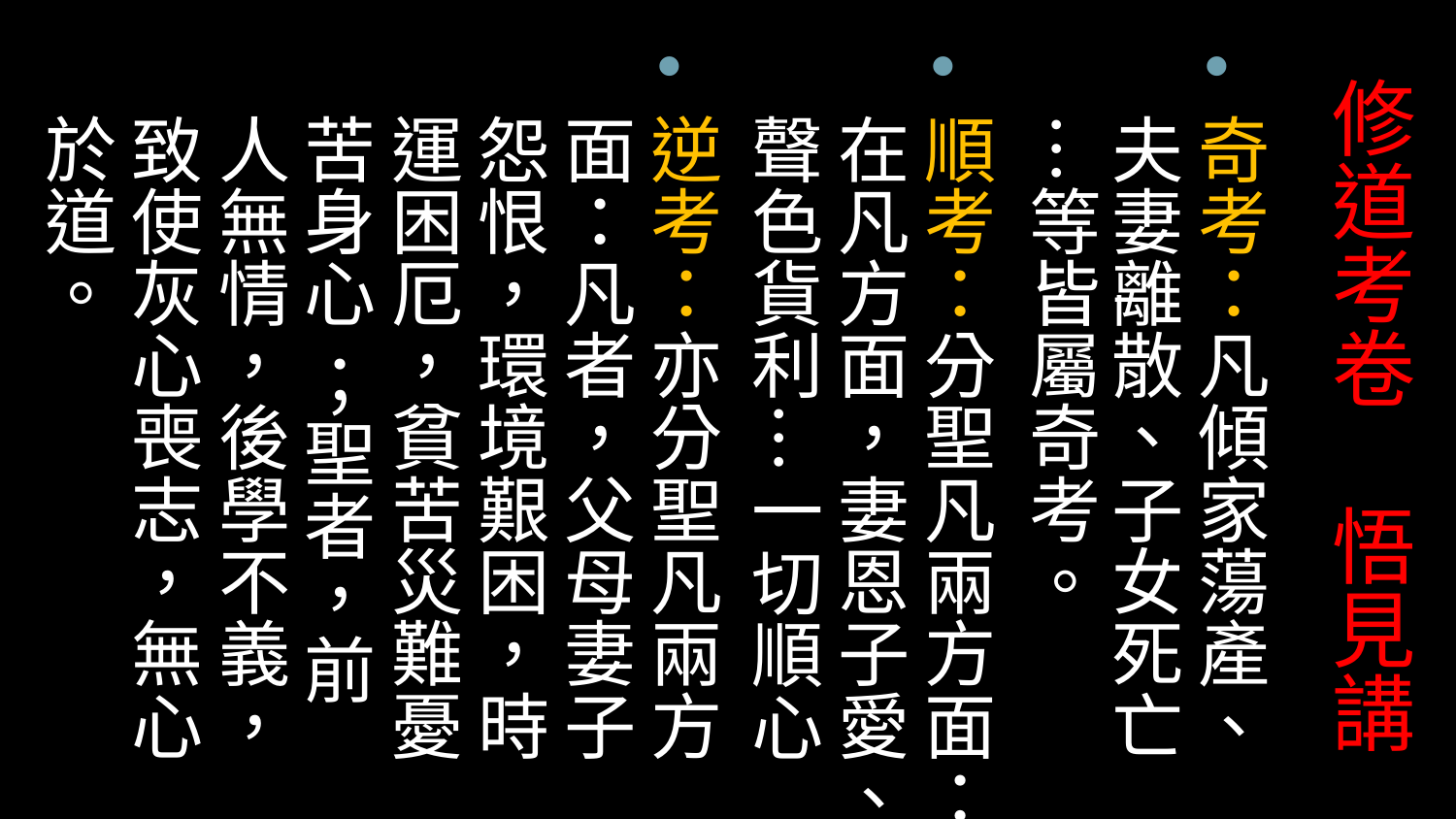

奇考：凡傾家蕩產、夫妻離散、子女死亡…等皆屬奇考。
順考：分聖凡兩方面：在凡方面，妻恩子愛、聲色貨利…一切順心
逆考：亦分聖凡兩方面：凡者，父母妻子怨恨，環境艱困，時運困厄，貧苦災難憂苦身心 ；聖者，前人無情，後學不義，致使灰心喪志，無心於道。
# 修道考卷     悟見講